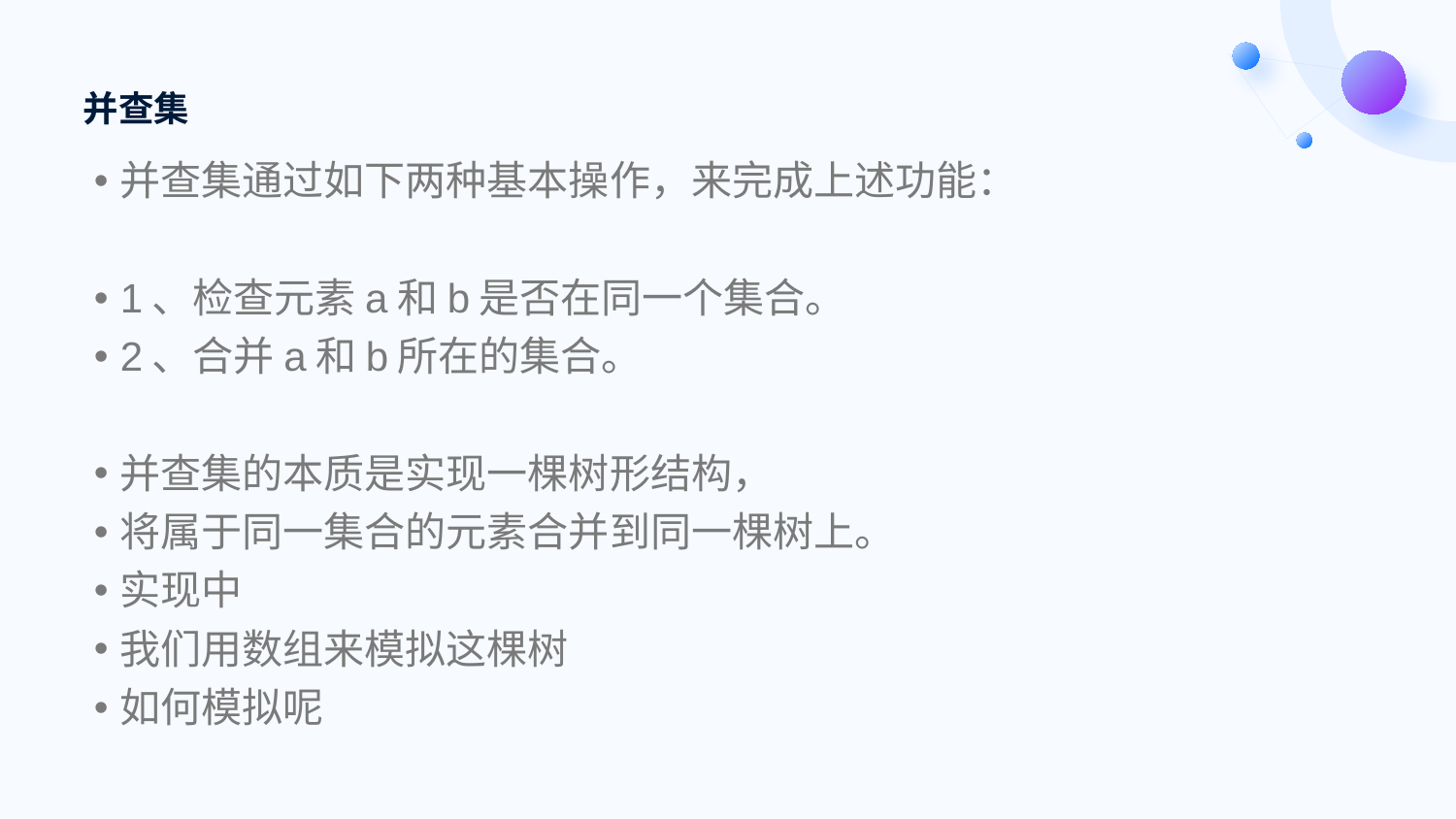

# 并查集
并查集通过如下两种基本操作，来完成上述功能：

1、检查元素a和b是否在同一个集合。
2、合并a和b所在的集合。

并查集的本质是实现一棵树形结构，
将属于同一集合的元素合并到同一棵树上。
实现中
我们用数组来模拟这棵树
如何模拟呢